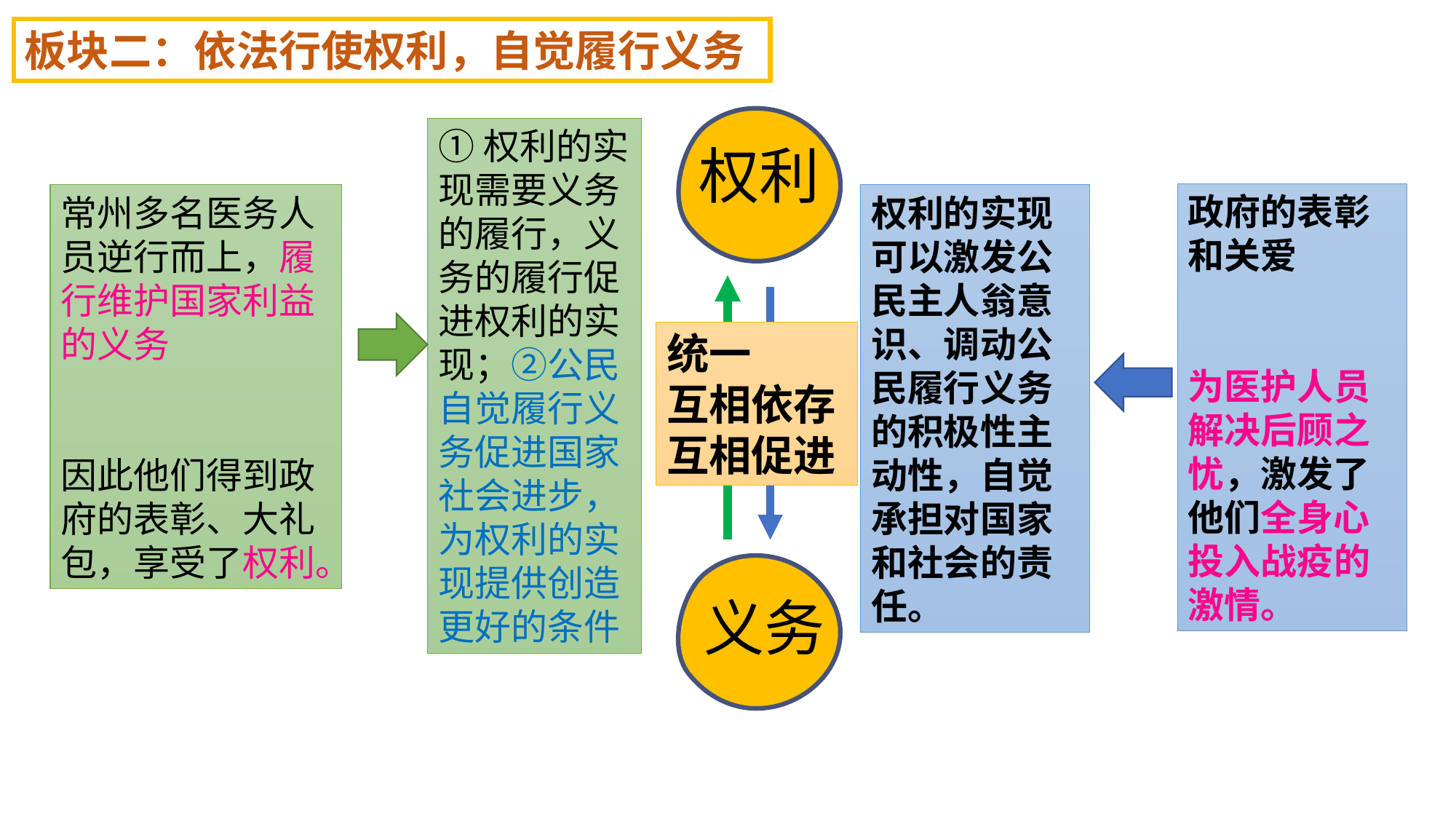

板块二：依法行使权利，自觉履行义务

权利
①权利的实现需要义务的履行，义务的履行促进权利的实现；②公民自觉履行义务促进国家社会进步，为权利的实现提供创造更好的条件
政府的表彰和关爱

为医护人员解决后顾之忧，激发了他们全身心投入战疫的激情。
常州多名医务人员逆行而上，履行维护国家利益的义务

因此他们得到政府的表彰、大礼包，享受了权利。
权利的实现可以激发公民主人翁意识、调动公民履行义务的积极性主动性，自觉承担对国家和社会的责任。

统一
互相依存 互相促进

义务